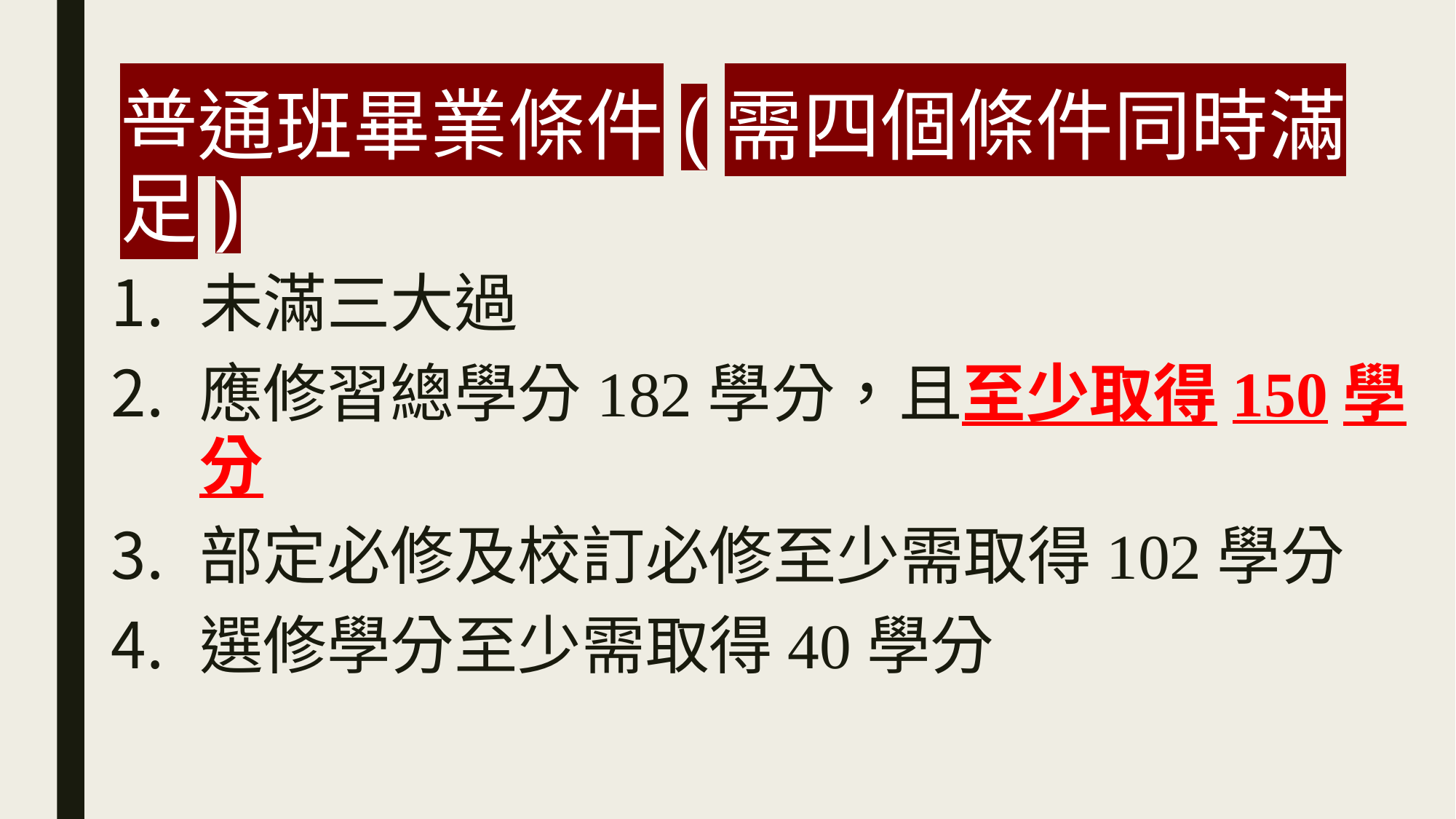

# 普通班畢業條件(需四個條件同時滿足)
未滿三大過
應修習總學分182學分，且至少取得150學分
部定必修及校訂必修至少需取得102學分
選修學分至少需取得40學分